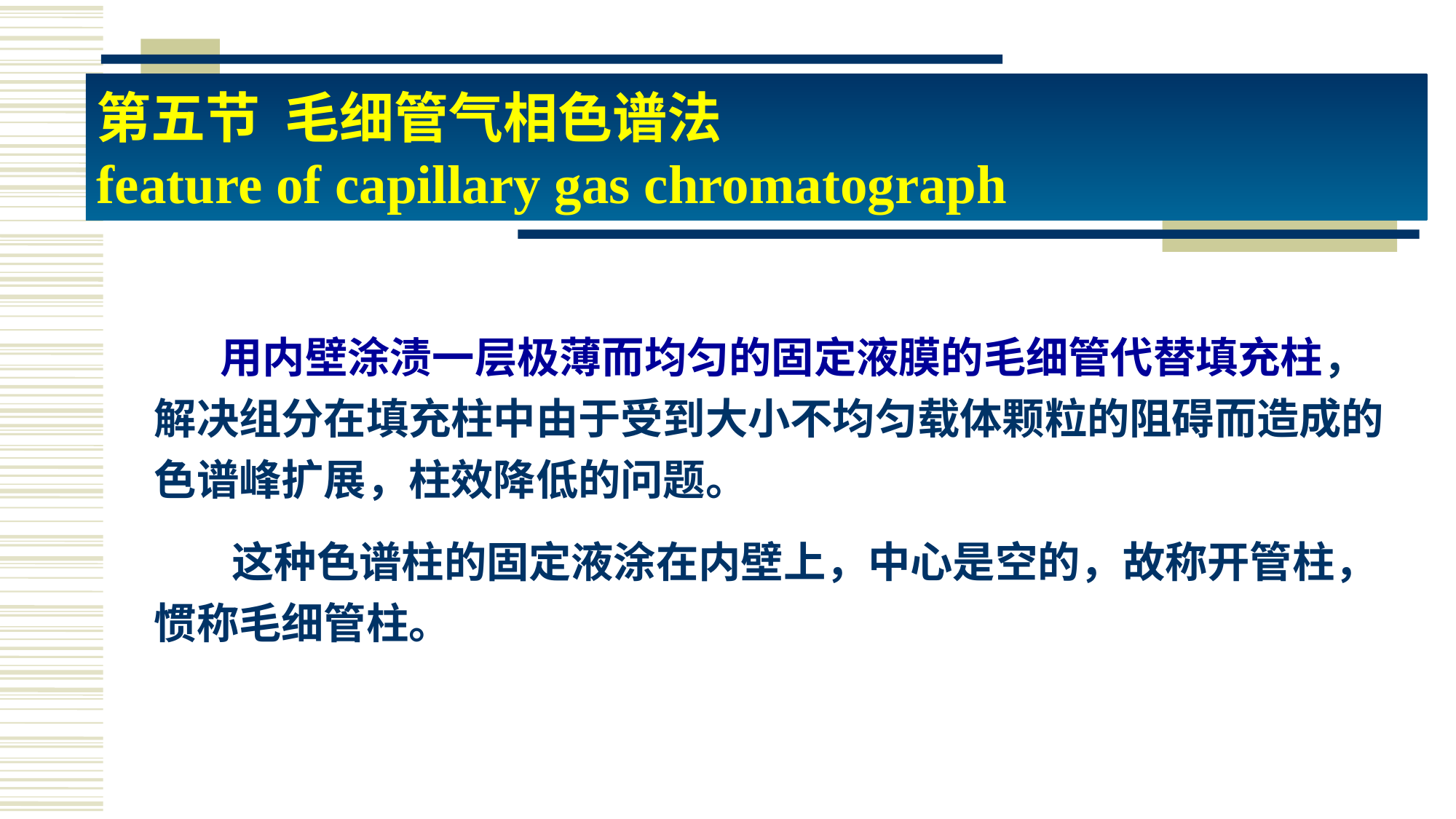

第五节  毛细管气相色谱法
feature of capillary gas chromatograph
       用内壁涂渍一层极薄而均匀的固定液膜的毛细管代替填充柱，解决组分在填充柱中由于受到大小不均匀载体颗粒的阻碍而造成的色谱峰扩展，柱效降低的问题。
       这种色谱柱的固定液涂在内壁上，中心是空的，故称开管柱，惯称毛细管柱。